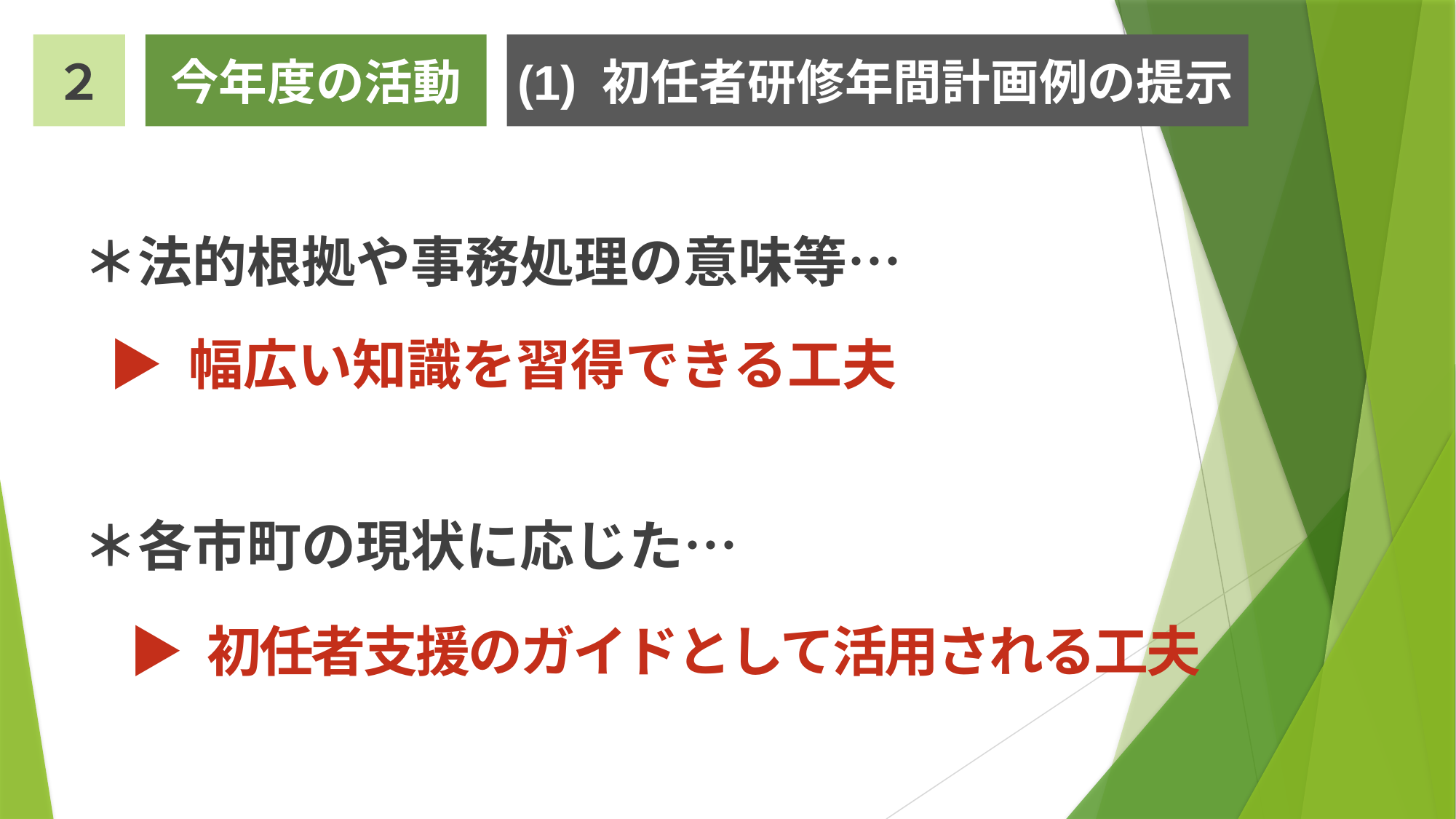

(1) 初任者研修年間計画例の提示
２
今年度の活動
＊法的根拠や事務処理の意味等…
# ▶ 幅広い知識を習得できる工夫
＊各市町の現状に応じた…
▶ 初任者支援のガイドとして活用される工夫